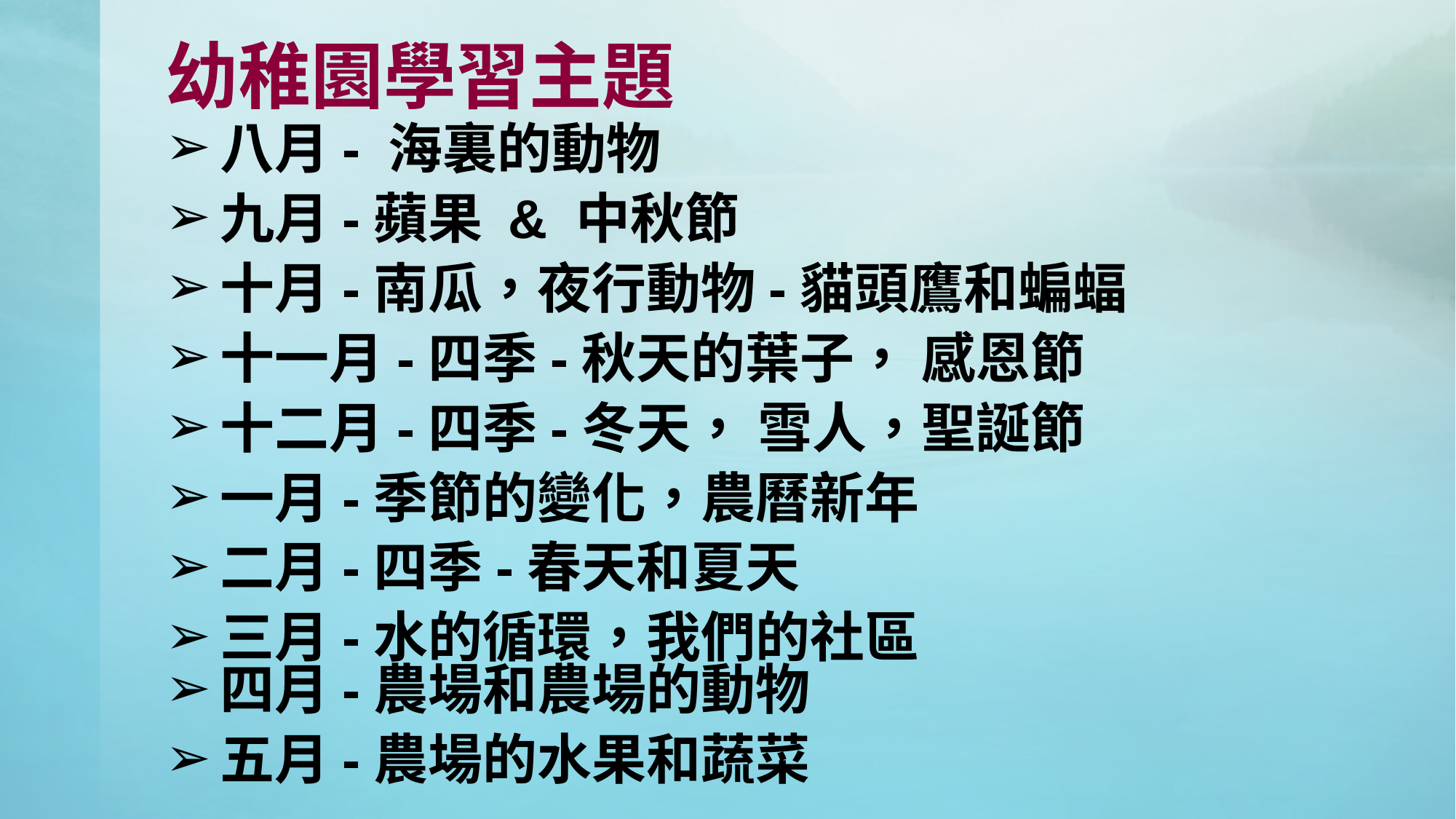

# 幼稚園學習主題

八月- 海裏的動物

九月-蘋果 & 中秋節

十月-南瓜，夜行動物-貓頭鷹和蝙蝠

十一月-四季-秋天的葉子， 感恩節

十二月-四季-冬天， 雪人，聖誕節

一月-季節的變化，農曆新年

二月-四季-春天和夏天

三月-水的循環，我們的社區
四月-農場和農場的動物

五月-農場的水果和蔬菜